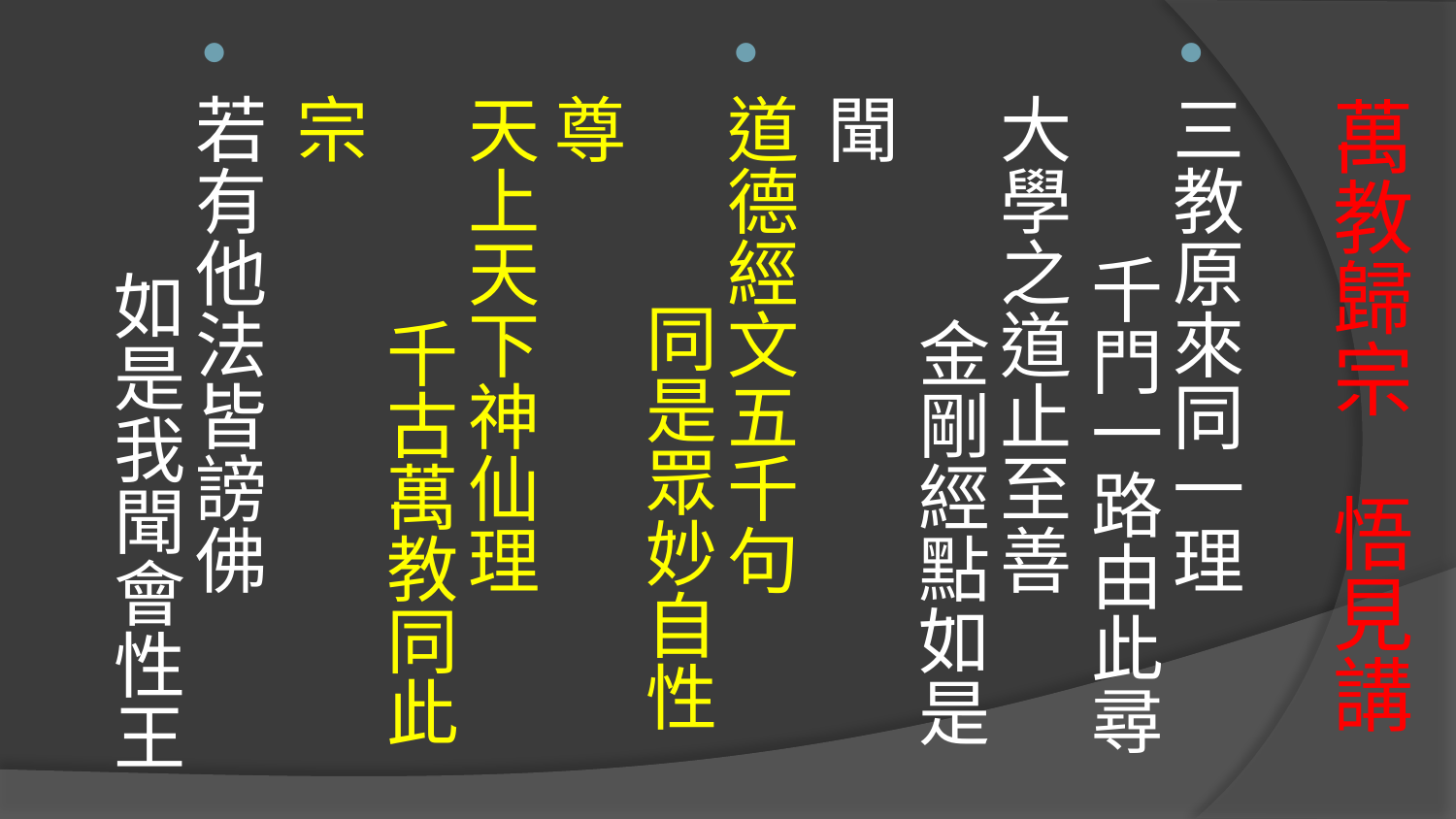

三教原來同一理 　                 千門一路由此尋
大學之道止至善 　                     金剛經點如是聞
道德經文五千句　                     同是眾妙自性尊 
天上天下神仙理　                      千古萬教同此宗
若有他法皆謗佛　                   如是我聞會性王

# 萬教歸宗    悟見講